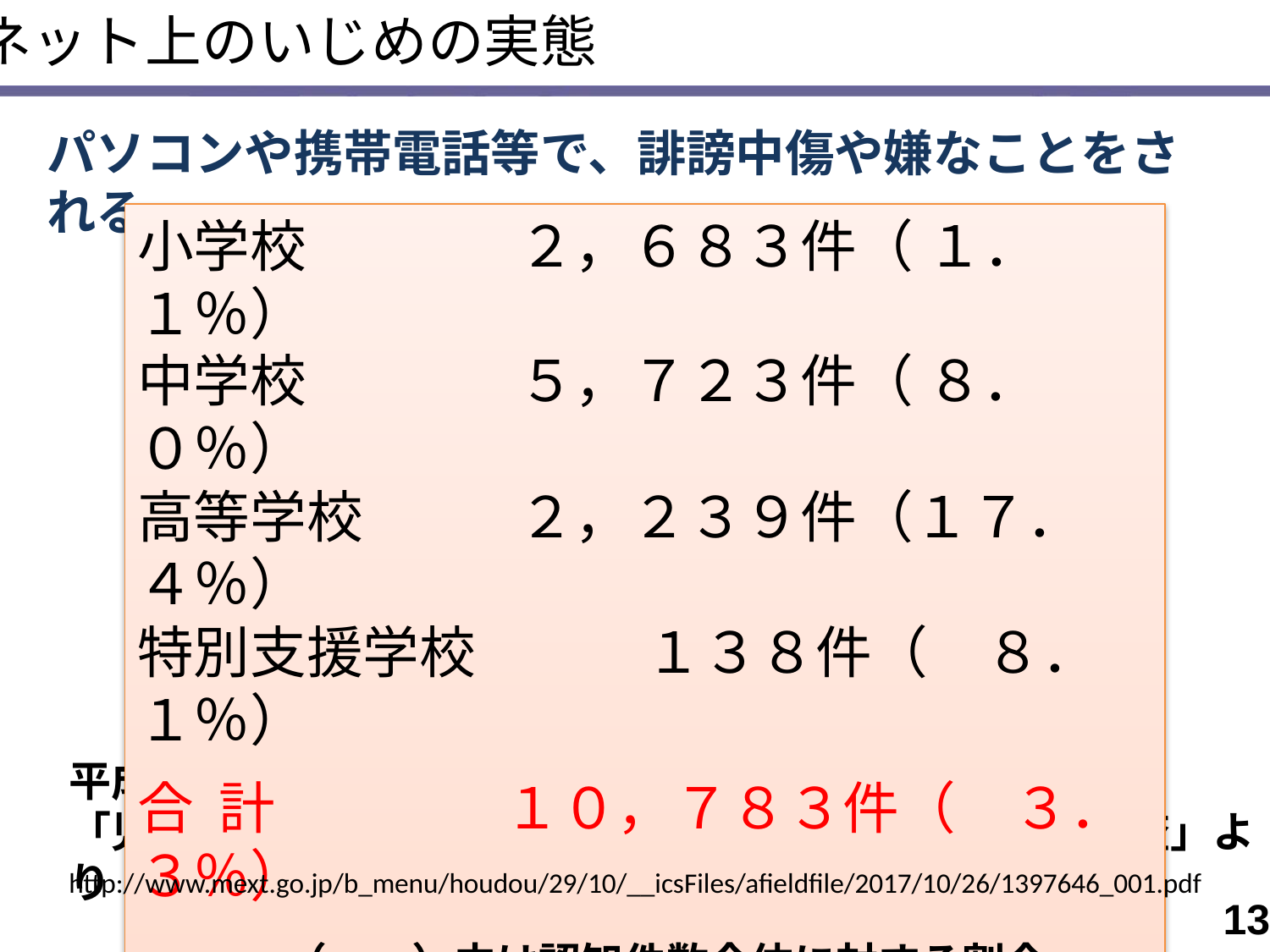

ネット上のいじめの実態
パソコンや携帯電話等で、誹謗中傷や嫌なことをされる
小学校		２，６８３件（ １．１％）
中学校		５，７２３件（ ８．０％）
高等学校		２，２３９件（１７．４％）
特別支援学校　　　１３８件（　８．１％）

合  計	　　１０，７８３件（　３．３％）

　　　（　　）内は認知件数全体に対する割合
平成２９年度　文部科学省
「児童生徒の問題行動等生徒指導上の諸問題に関する調査」より
http://www.mext.go.jp/b_menu/houdou/29/10/__icsFiles/afieldfile/2017/10/26/1397646_001.pdf
13